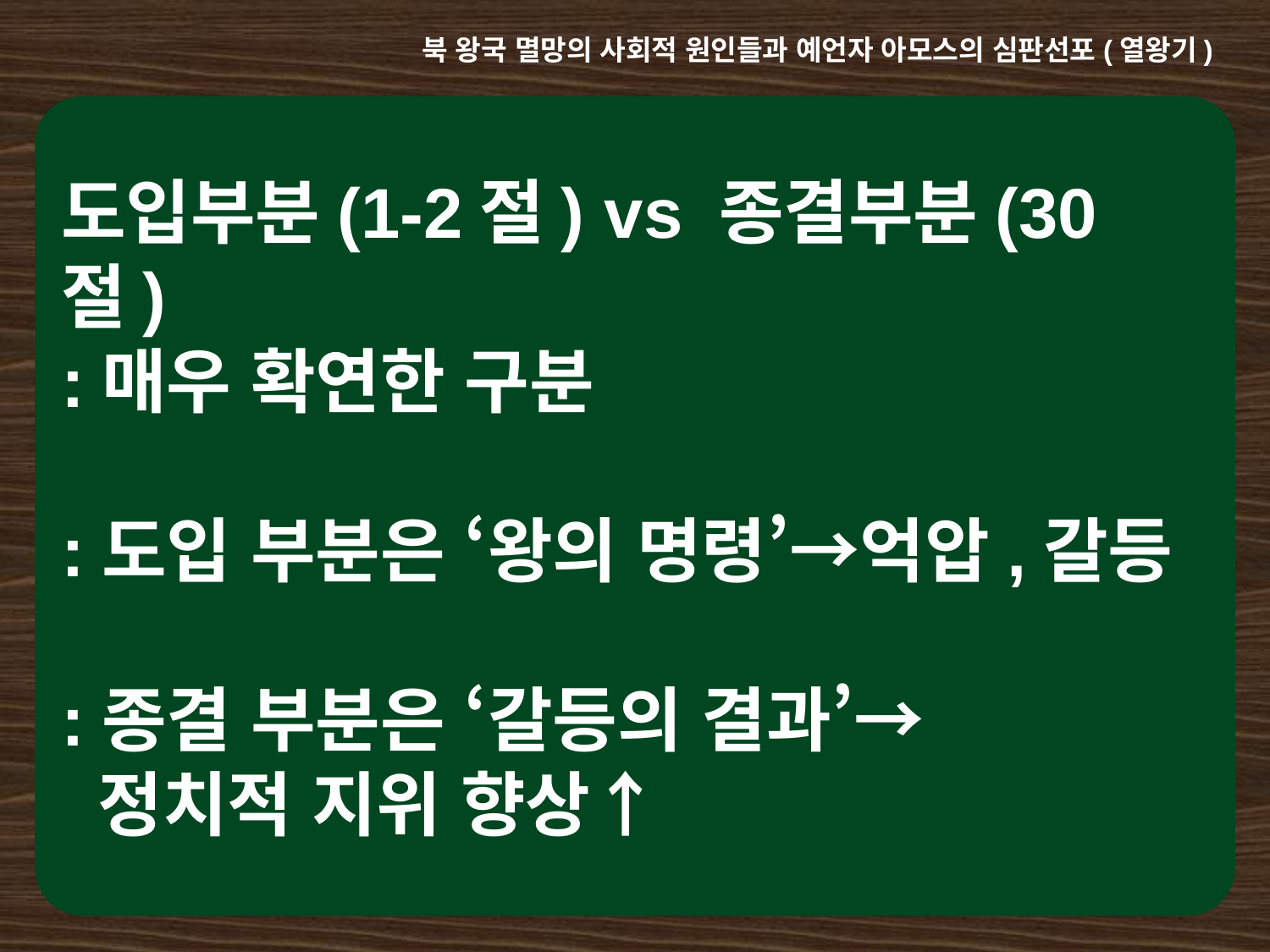

북 왕국 멸망의 사회적 원인들과 예언자 아모스의 심판선포(열왕기)
도입부분(1-2절) vs 종결부분(30절)
:매우 확연한 구분

:도입 부분은 ‘왕의 명령’→억압,갈등

:종결 부분은 ‘갈등의 결과’→
 정치적 지위 향상↑